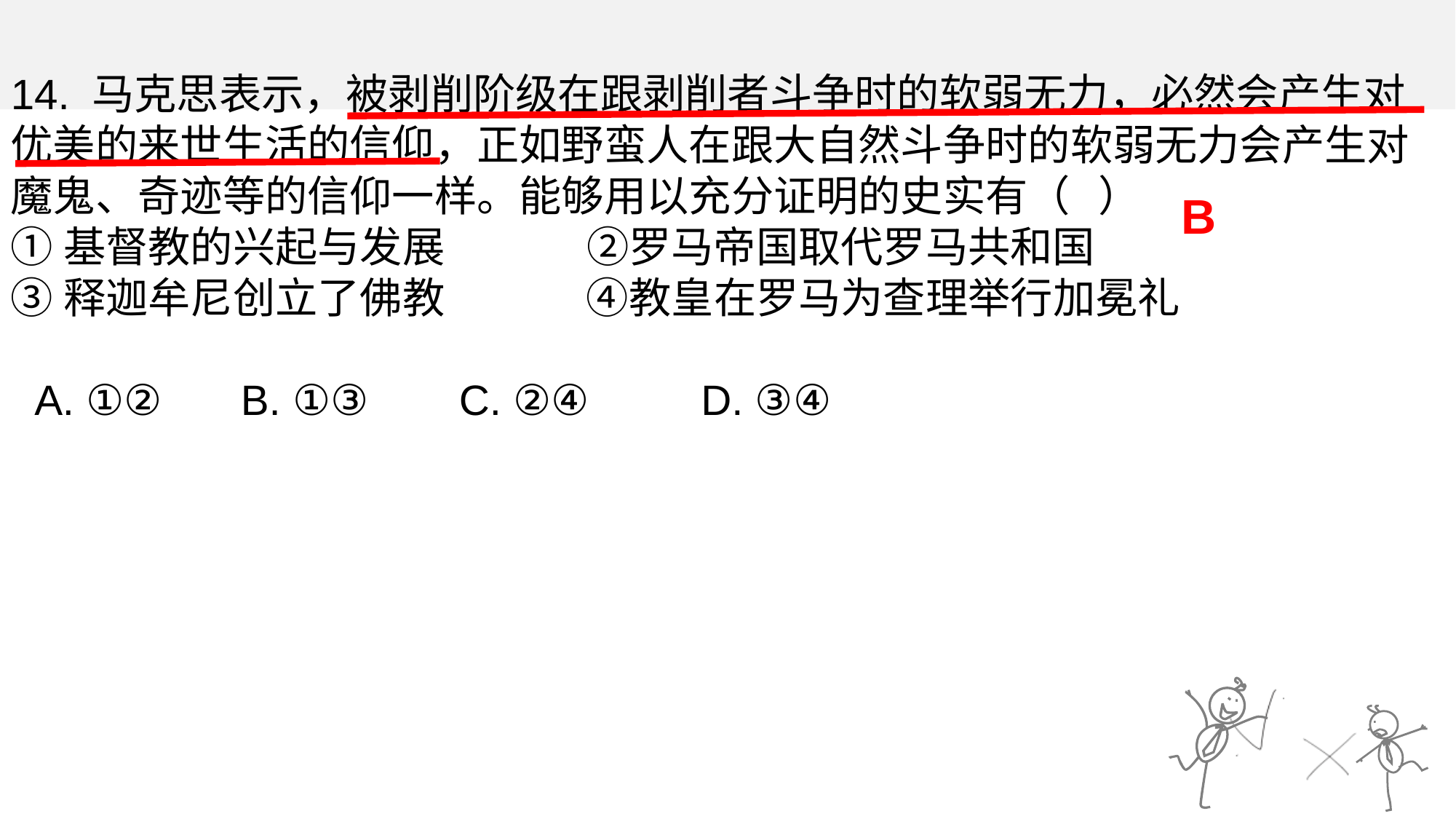

14. 马克思表示，被剥削阶级在跟剥削者斗争时的软弱无力，必然会产生对优美的来世生活的信仰，正如野蛮人在跟大自然斗争时的软弱无力会产生对魔鬼、奇迹等的信仰一样。能够用以充分证明的史实有（   ）①基督教的兴起与发展               ②罗马帝国取代罗马共和国③释迦牟尼创立了佛教               ④教皇在罗马为查理举行加冕礼  A. ①②	 B. ①③	 C. ②④	   D. ③④
B